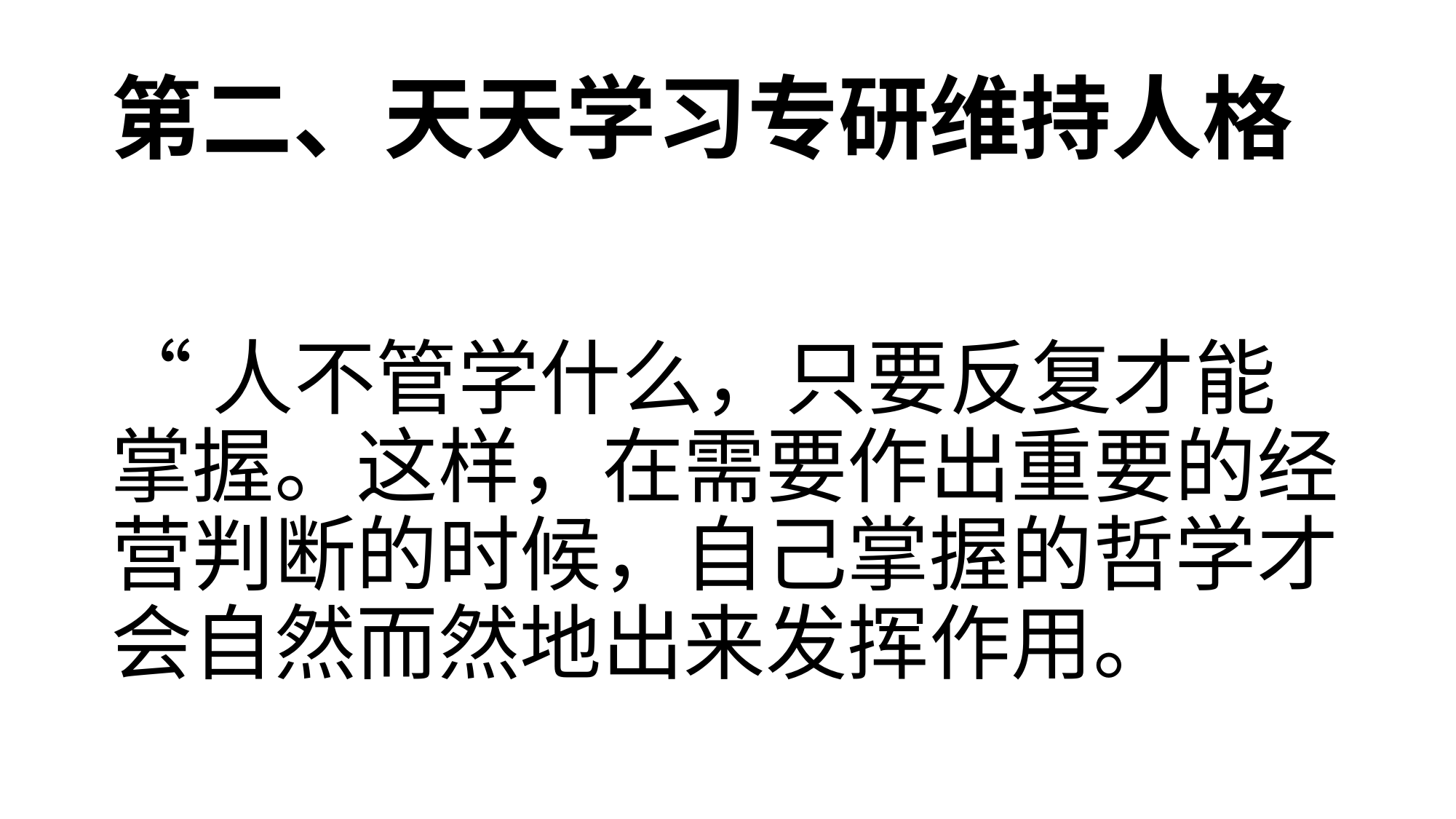

# 第二、天天学习专研维持人格

“人不管学什么，只要反复才能掌握。这样，在需要作出重要的经营判断的时候，自己掌握的哲学才会自然而然地出来发挥作用。